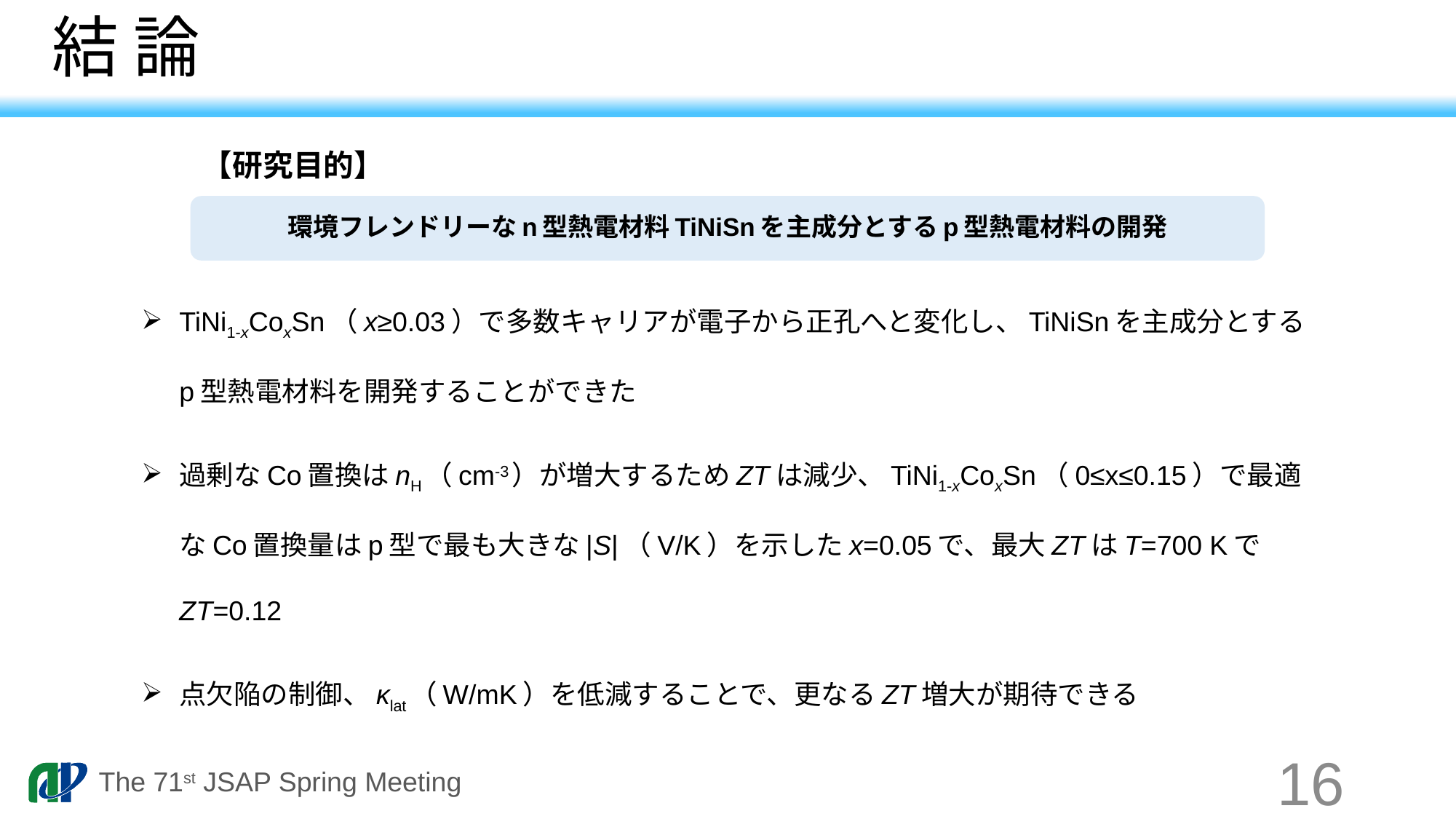

# 結 論
【研究目的】
環境フレンドリーなn型熱電材料TiNiSnを主成分とするp型熱電材料の開発
TiNi1-xCoxSn（x≥0.03）で多数キャリアが電子から正孔へと変化し、TiNiSnを主成分とするp型熱電材料を開発することができた
過剰なCo置換はnH（cm-3）が増大するためZTは減少、TiNi1-xCoxSn（0≤x≤0.15）で最適なCo置換量はp型で最も大きな|S|（V/K）を示したx=0.05で、最大ZTはT=700 KでZT=0.12
点欠陥の制御、κlat（W/mK）を低減することで、更なるZT増大が期待できる
16